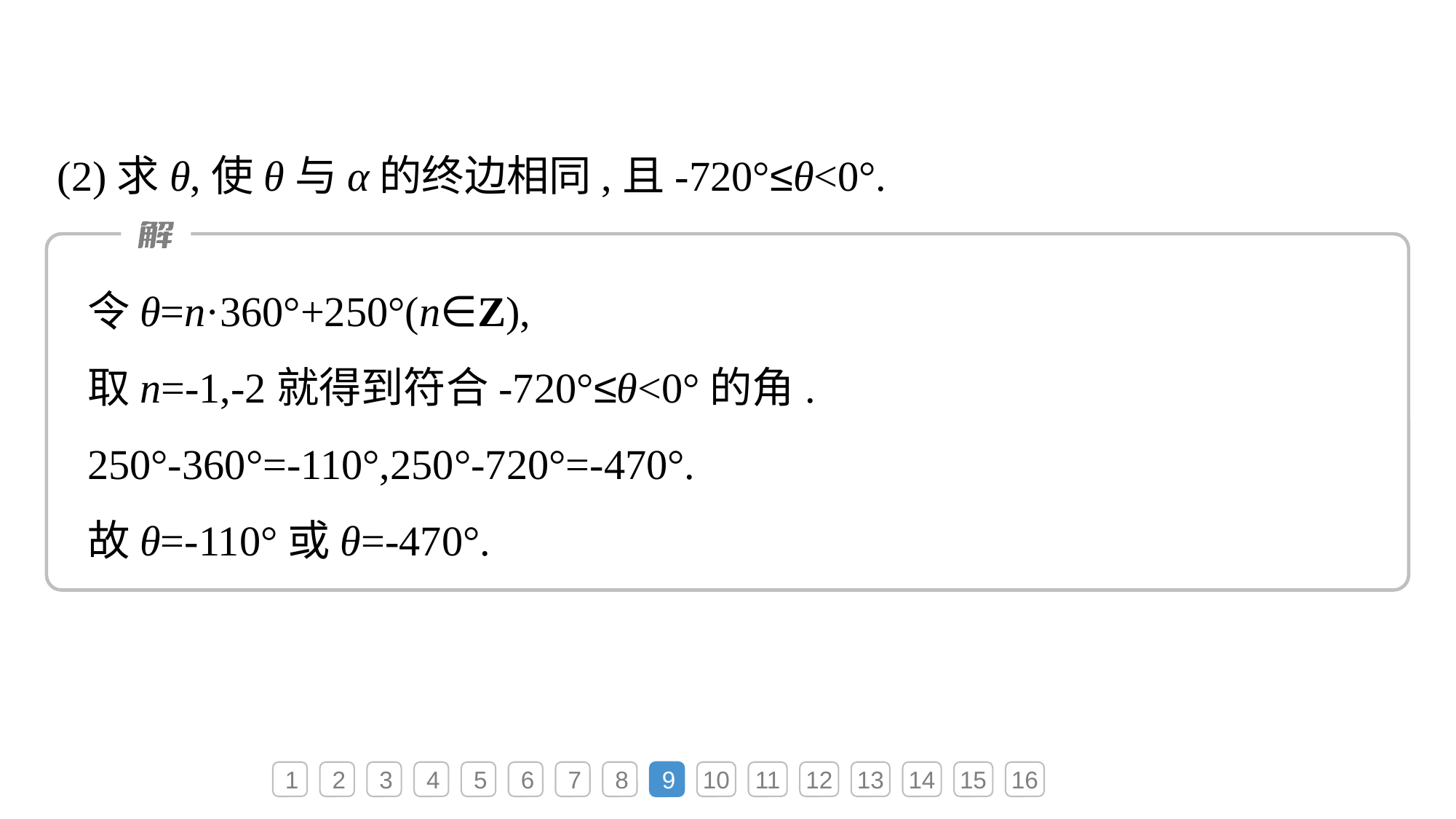

(2)求θ,使θ与α的终边相同,且-720°≤θ<0°.

令θ=n·360°+250°(n∈Z),
取n=-1,-2就得到符合-720°≤θ<0°的角.
250°-360°=-110°,250°-720°=-470°.
故θ=-110°或θ=-470°.
1
2
3
4
5
6
7
8
9
10
11
12
13
14
15
16